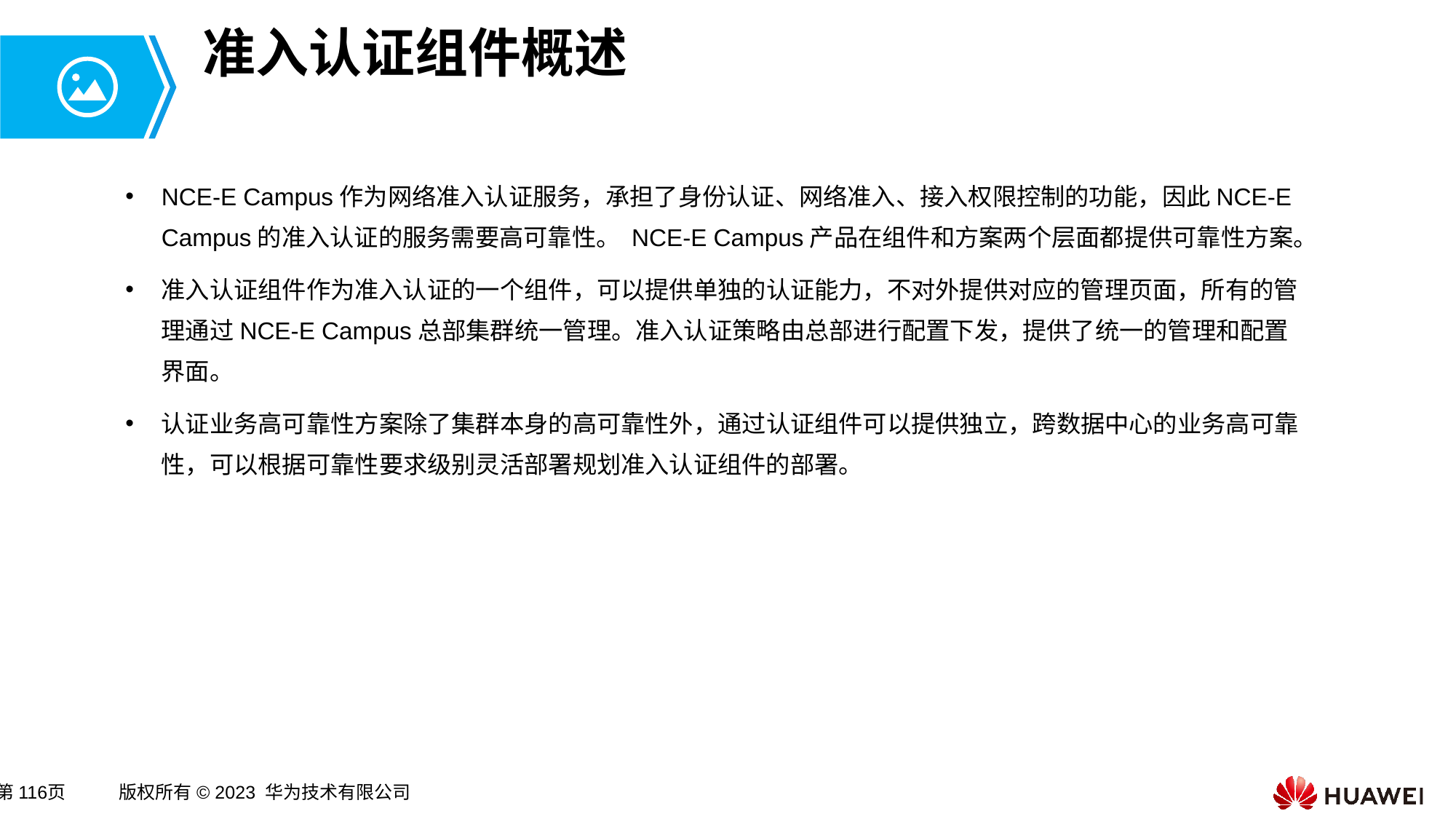

# 准入认证组件概述
NCE-E Campus作为网络准入认证服务，承担了身份认证、网络准入、接入权限控制的功能，因此NCE-E Campus的准入认证的服务需要高可靠性。 NCE-E Campus产品在组件和方案两个层面都提供可靠性方案。
准入认证组件作为准入认证的一个组件，可以提供单独的认证能力，不对外提供对应的管理页面，所有的管理通过NCE-E Campus总部集群统一管理。准入认证策略由总部进行配置下发，提供了统一的管理和配置界面。
认证业务高可靠性方案除了集群本身的高可靠性外，通过认证组件可以提供独立，跨数据中心的业务高可靠性，可以根据可靠性要求级别灵活部署规划准入认证组件的部署。